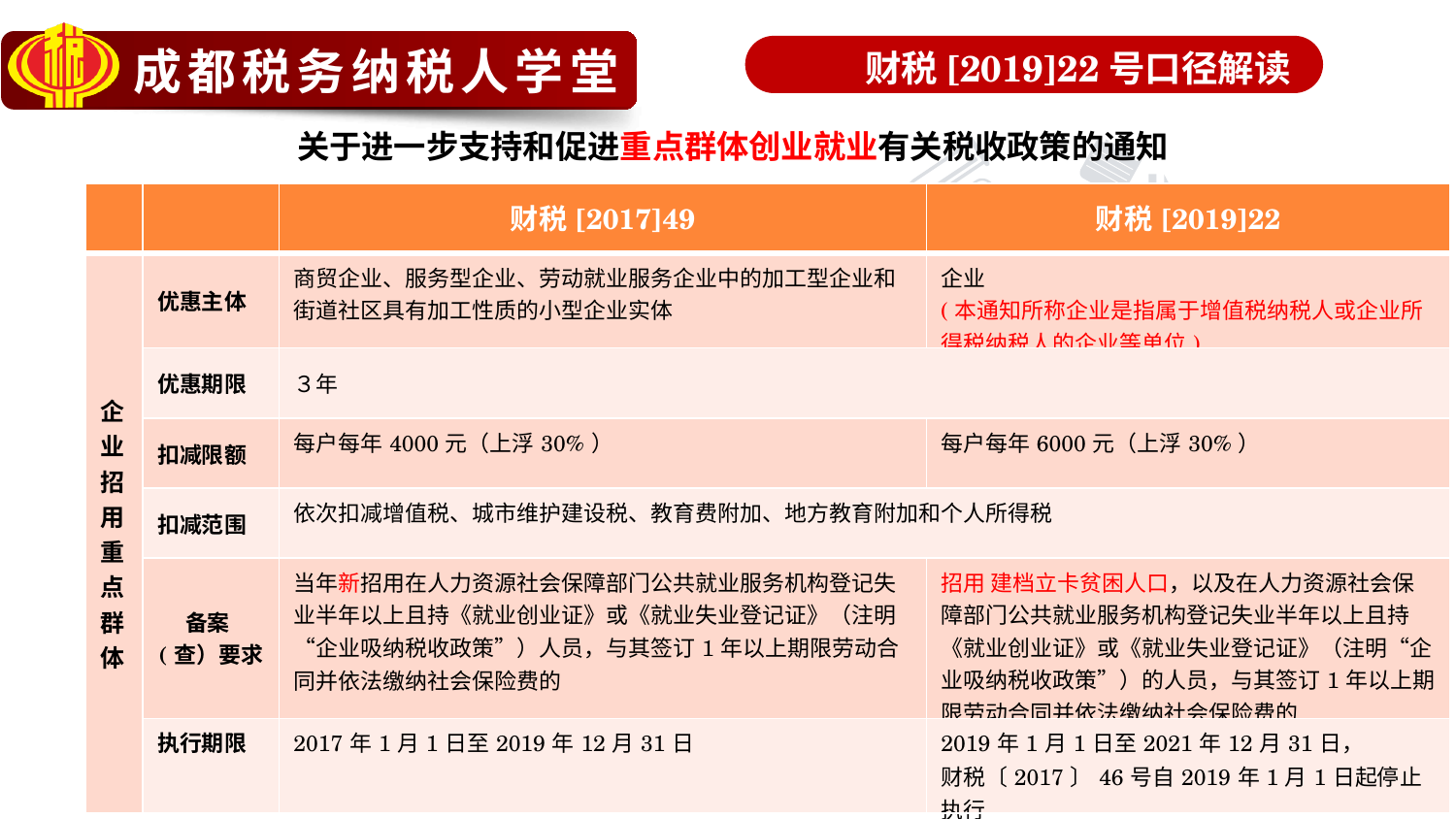

财税[2019]22号口径解读

关于进一步支持和促进重点群体创业就业有关税收政策的通知

|  |  | 财税[2017]49 | 财税[2019]22 |
| --- | --- | --- | --- |
| 企业招 用 重点群体 | 优惠主体 | 商贸企业、服务型企业、劳动就业服务企业中的加工型企业和街道社区具有加工性质的小型企业实体 | 企业 (本通知所称企业是指属于增值税纳税人或企业所得税纳税人的企业等单位) |
|  | 优惠期限 | ３年 |  |
|  | 扣减限额 | 每户每年4000元（上浮30%） | 每户每年6000元（上浮30%） |
|  | 扣减范围 | 依次扣减增值税、城市维护建设税、教育费附加、地方教育附加和个人所得税 |  |
|  | 备案(查）要求 | 当年新招用在人力资源社会保障部门公共就业服务机构登记失业半年以上且持《就业创业证》或《就业失业登记证》（注明“企业吸纳税收政策”）人员，与其签订1年以上期限劳动合同并依法缴纳社会保险费的 | 招用 建档立卡贫困人口，以及在人力资源社会保障部门公共就业服务机构登记失业半年以上且持《就业创业证》或《就业失业登记证》（注明“企业吸纳税收政策”）的人员，与其签订1年以上期限劳动合同并依法缴纳社会保险费的 |
|  | 执行期限 | 2017年1月1日至2019年12月31日 | 2019年1月1日至2021年12月31日， 财税〔2017〕46号自2019年1月1日起停止执行 |